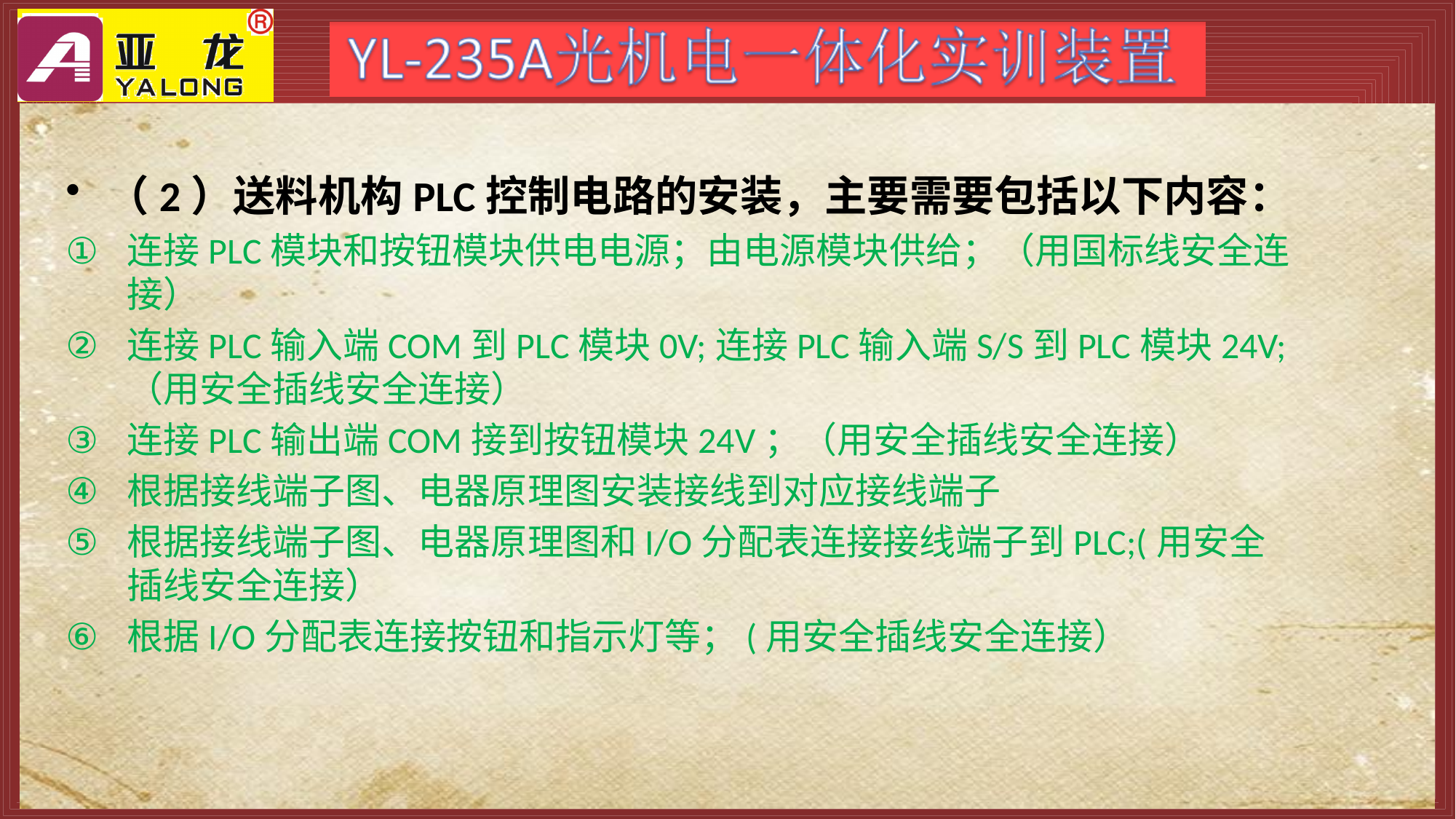

（2）送料机构PLC控制电路的安装，主要需要包括以下内容：
连接PLC模块和按钮模块供电电源；由电源模块供给；（用国标线安全连接）
连接PLC输入端COM到PLC模块0V;连接PLC输入端S/S到PLC模块24V;（用安全插线安全连接）
连接PLC输出端COM接到按钮模块24V；（用安全插线安全连接）
根据接线端子图、电器原理图安装接线到对应接线端子
根据接线端子图、电器原理图和I/O分配表连接接线端子到PLC;(用安全插线安全连接）
根据I/O分配表连接按钮和指示灯等；(用安全插线安全连接）